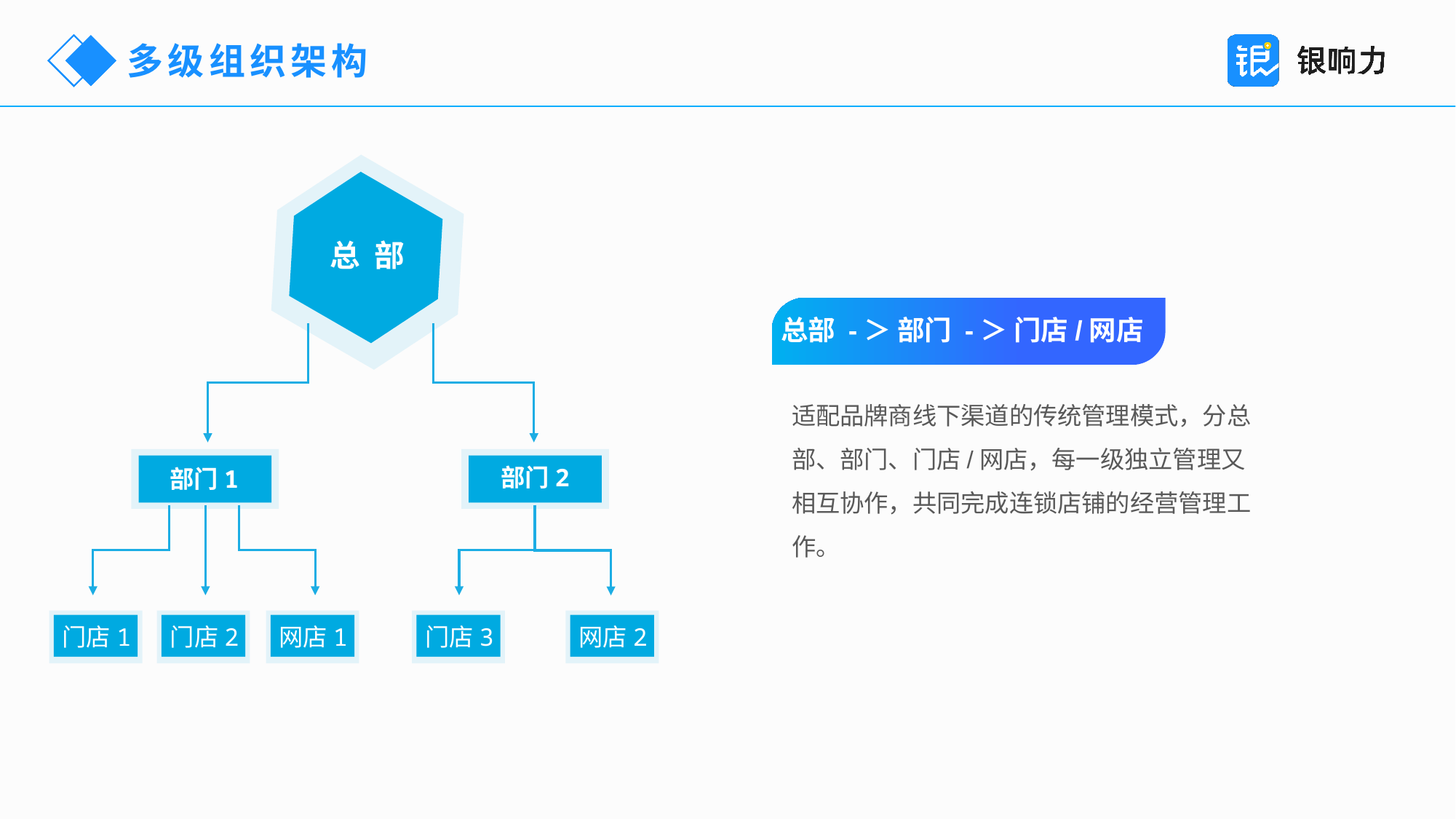

多级组织架构

总  部

部门2
部门1

门店1
门店2
网店1
门店3
网店2

总部 -＞ 部门 -＞ 门店/网店
适配品牌商线下渠道的传统管理模式，分总部、部门、门店/网店，每一级独立管理又相互协作，共同完成连锁店铺的经营管理工作。